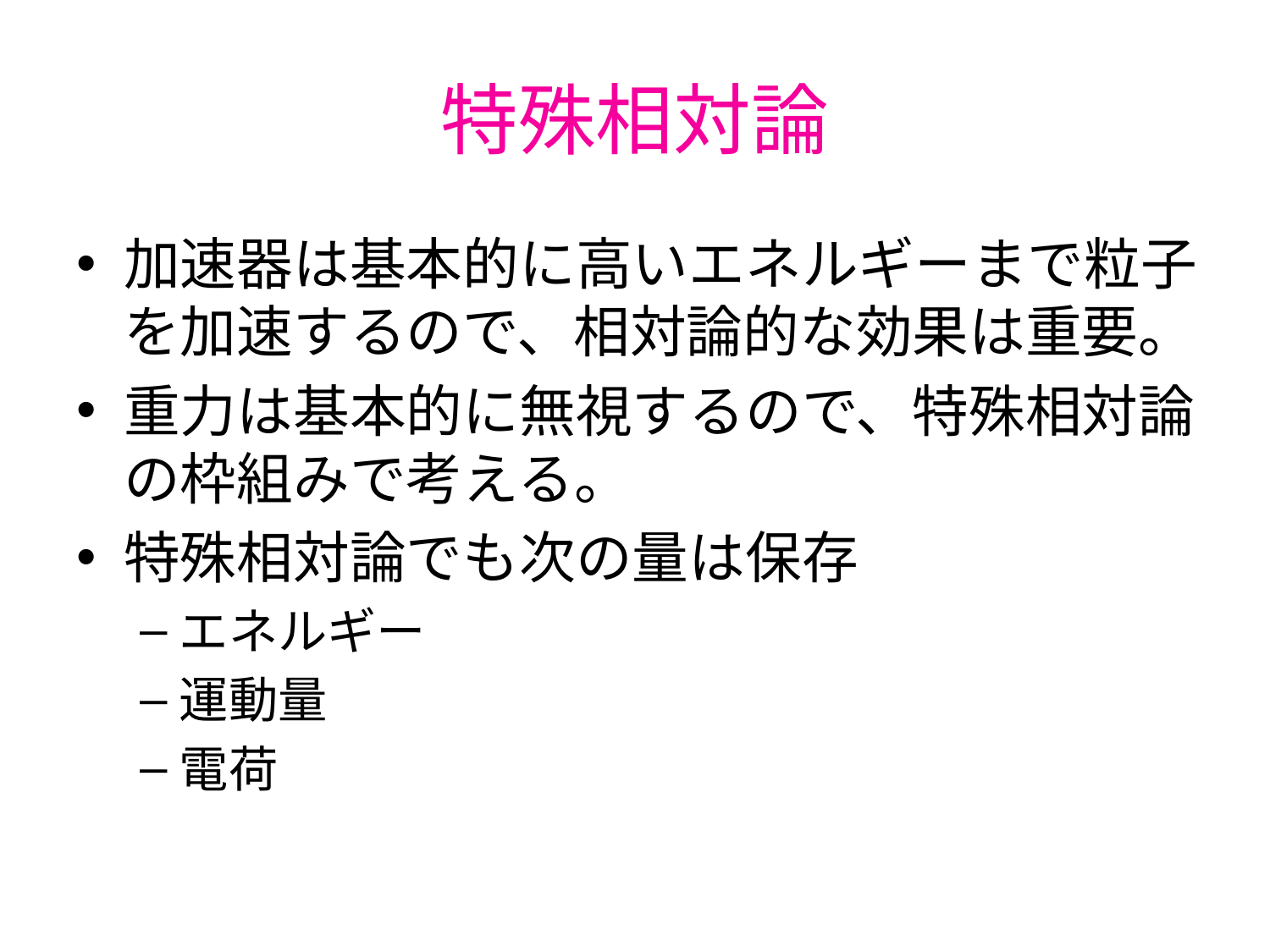

# 特殊相対論
加速器は基本的に高いエネルギーまで粒子を加速するので、相対論的な効果は重要。
重力は基本的に無視するので、特殊相対論の枠組みで考える。
特殊相対論でも次の量は保存
エネルギー
運動量
電荷